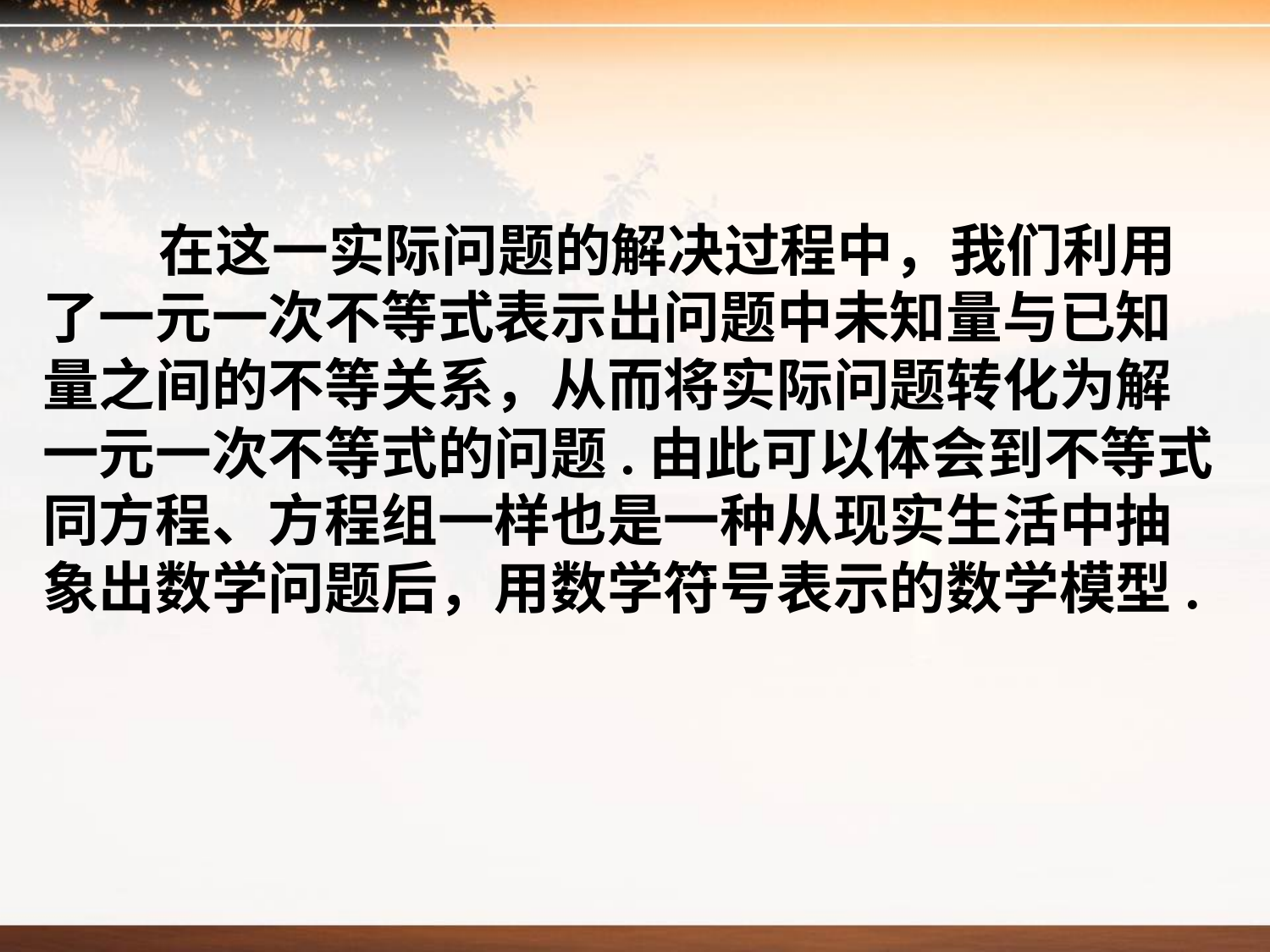

在这一实际问题的解决过程中，我们利用了一元一次不等式表示出问题中未知量与已知量之间的不等关系，从而将实际问题转化为解一元一次不等式的问题.由此可以体会到不等式同方程、方程组一样也是一种从现实生活中抽象出数学问题后，用数学符号表示的数学模型.